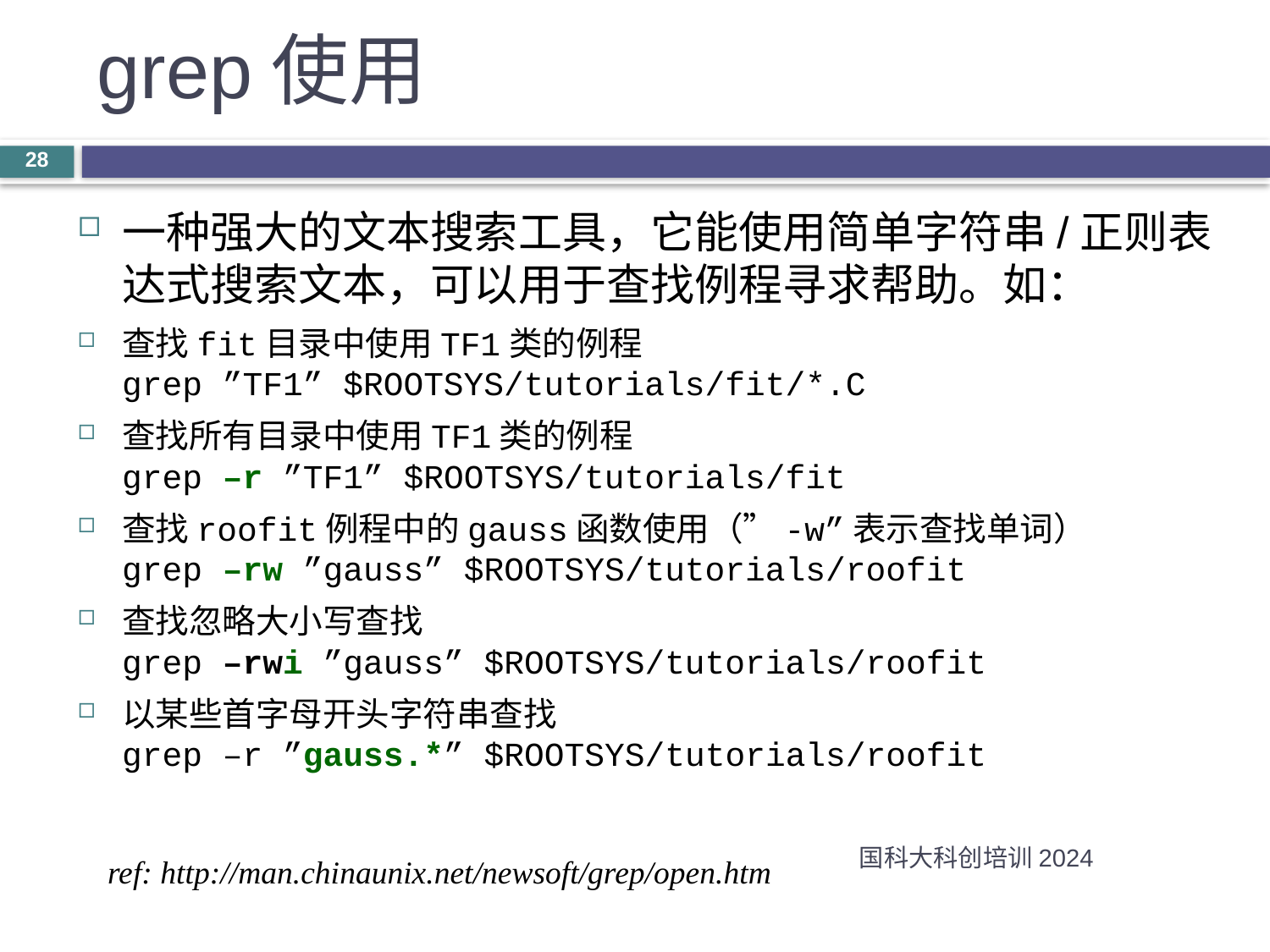

grep使用
28
一种强大的文本搜索工具，它能使用简单字符串/正则表达式搜索文本，可以用于查找例程寻求帮助。如：
查找fit目录中使用TF1类的例程
grep ”TF1” $ROOTSYS/tutorials/fit/*.C
查找所有目录中使用TF1类的例程
grep –r ”TF1” $ROOTSYS/tutorials/fit
查找roofit例程中的gauss函数使用（”-w”表示查找单词）
grep –rw ”gauss” $ROOTSYS/tutorials/roofit
查找忽略大小写查找
grep –rwi ”gauss” $ROOTSYS/tutorials/roofit
以某些首字母开头字符串查找
grep –r ”gauss.*” $ROOTSYS/tutorials/roofit
国科大科创培训2024
ref: http://man.chinaunix.net/newsoft/grep/open.htm